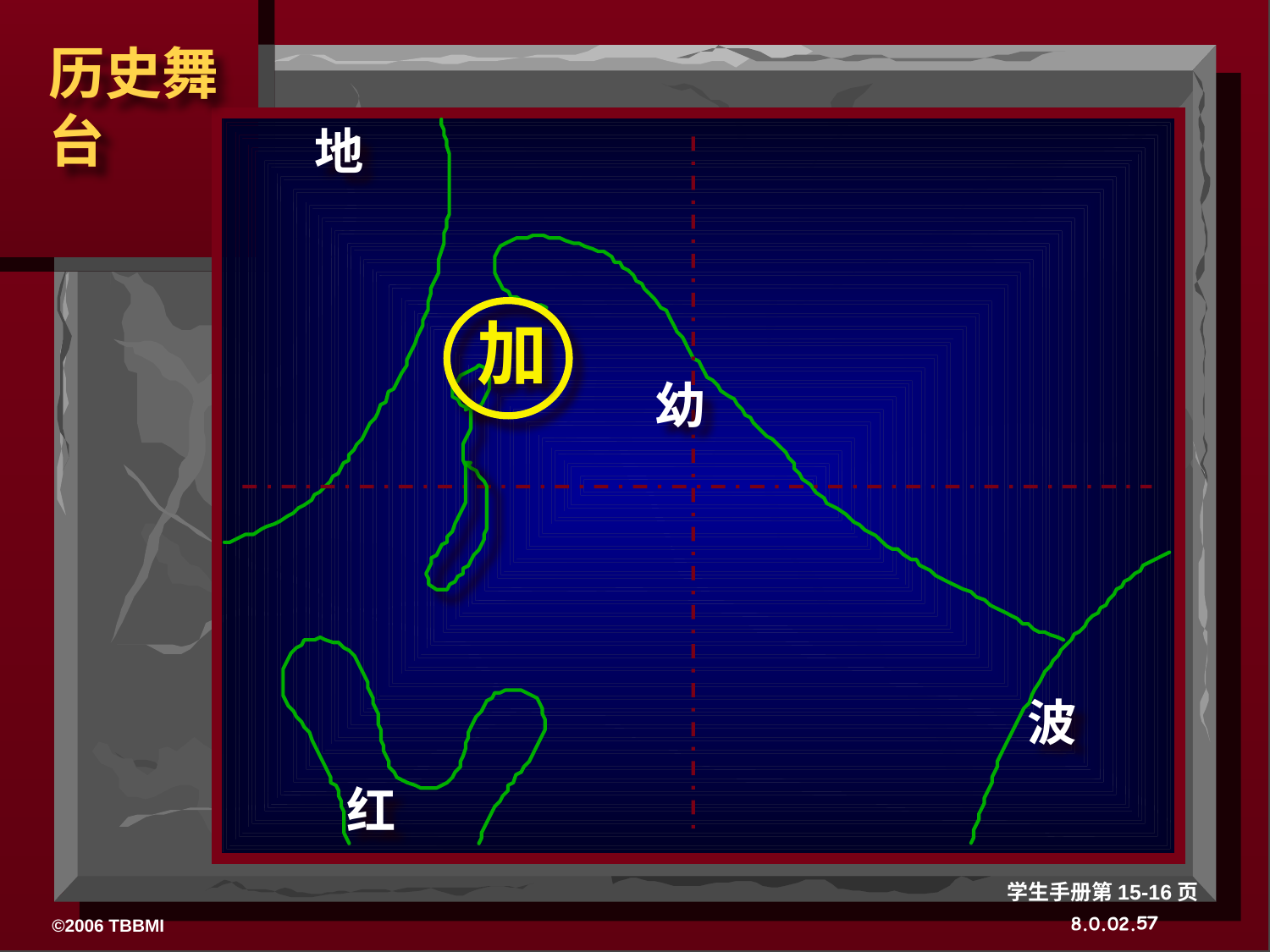

地

加

幼

波
红
学生手册第15-16页
57